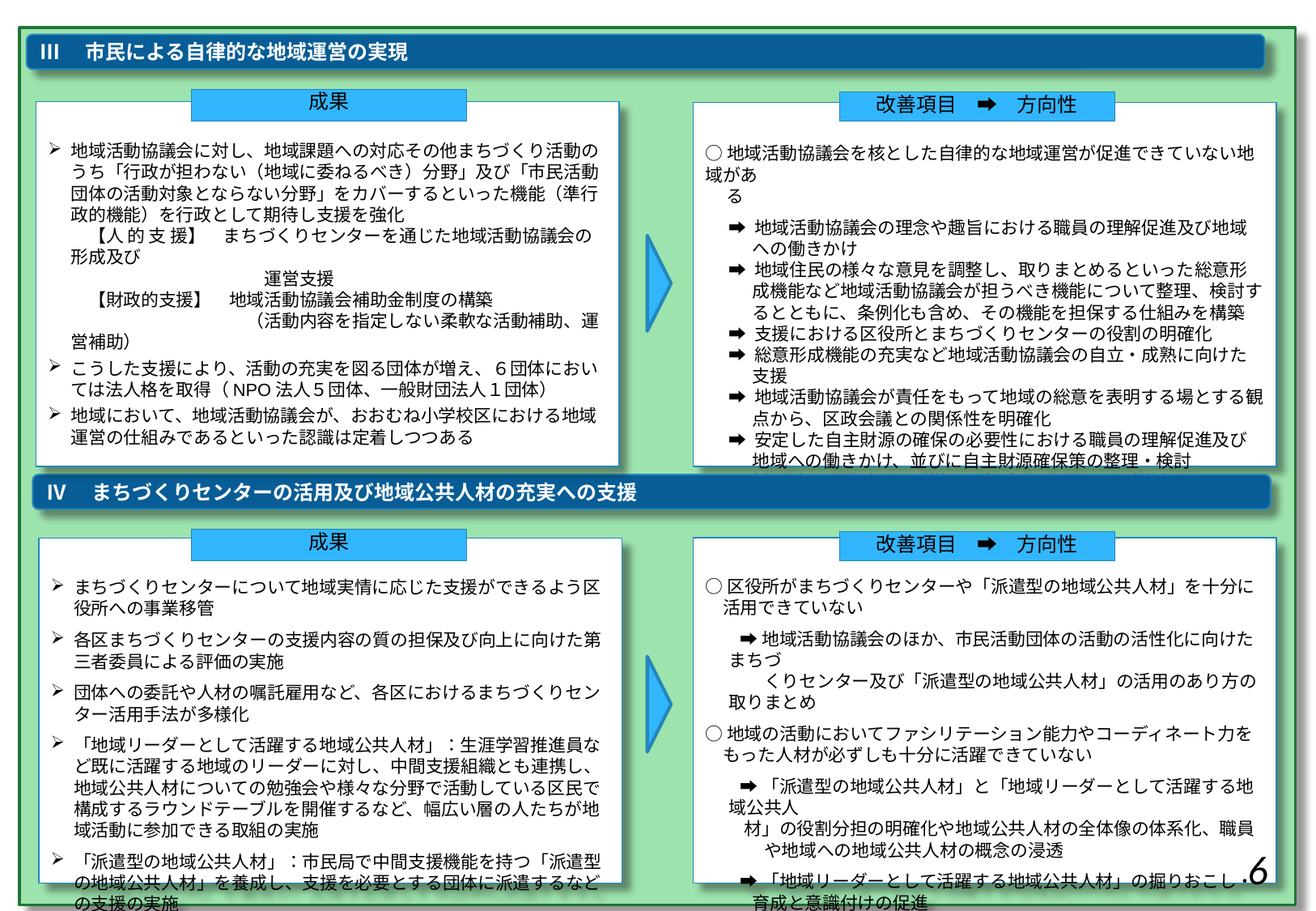

Ⅲ　市民による自律的な地域運営の実現
成果
改善項目　➡　方向性

地域活動協議会に対し、地域課題への対応その他まちづくり活動のうち「行政が担わない（地域に委ねるべき）分野」及び「市民活動団体の活動対象とならない分野」をカバーするといった機能（準行政的機能）を行政として期待し支援を強化
　【人 的 支 援】　まちづくりセンターを通じた地域活動協議会の形成及び
　　　　　　　　　　　運営支援
　【財政的支援】　地域活動協議会補助金制度の構築
　　　　　　　　　　（活動内容を指定しない柔軟な活動補助、運営補助）
こうした支援により、活動の充実を図る団体が増え、６団体においては法人格を取得（NPO法人５団体、一般財団法人１団体）
地域において、地域活動協議会が、おおむね小学校区における地域運営の仕組みであるといった認識は定着しつつある

○地域活動協議会を核とした自律的な地域運営が促進できていない地域があ
　 る
➡ 地域活動協議会の理念や趣旨における職員の理解促進及び地域への働きかけ
➡ 地域住民の様々な意見を調整し、取りまとめるといった総意形成機能など地域活動協議会が担うべき機能について整理、検討するとともに、条例化も含め、その機能を担保する仕組みを構築
➡ 支援における区役所とまちづくりセンターの役割の明確化
➡ 総意形成機能の充実など地域活動協議会の自立・成熟に向けた支援
➡ 地域活動協議会が責任をもって地域の総意を表明する場とする観点から、区政会議との関係性を明確化
➡ 安定した自主財源の確保の必要性における職員の理解促進及び地域への働きかけ、並びに自主財源確保策の整理・検討
        （自治会・町内会単位（第１層）支援と並行して実施）

Ⅳ　まちづくりセンターの活用及び地域公共人材の充実への支援
成果
改善項目　➡　方向性

○区役所がまちづくりセンターや「派遣型の地域公共人材」を十分に活用できていない
　　➡ 地域活動協議会のほか、市民活動団体の活動の活性化に向けたまちづ        　　
　　くりセンター及び「派遣型の地域公共人材」の活用のあり方の取りまとめ
○地域の活動においてファシリテーション能力やコーディネート力をもった人材が必ずしも十分に活躍できていない
　　➡ 「派遣型の地域公共人材」と「地域リーダーとして活躍する地域公共人
    材」の役割分担の明確化や地域公共人材の全体像の体系化、職員
　　や地域への地域公共人材の概念の浸透
　　➡ 「地域リーダーとして活躍する地域公共人材」の掘りおこし・育成と意識付けの促進

まちづくりセンターについて地域実情に応じた支援ができるよう区役所への事業移管
各区まちづくりセンターの支援内容の質の担保及び向上に向けた第三者委員による評価の実施
団体への委託や人材の嘱託雇用など、各区におけるまちづくりセンター活用手法が多様化
「地域リーダーとして活躍する地域公共人材」：生涯学習推進員など既に活躍する地域のリーダーに対し、中間支援組織とも連携し、地域公共人材についての勉強会や様々な分野で活動している区民で構成するラウンドテーブルを開催するなど、幅広い層の人たちが地域活動に参加できる取組の実施
「派遣型の地域公共人材」：市民局で中間支援機能を持つ「派遣型の地域公共人材」を養成し、支援を必要とする団体に派遣するなどの支援の実施

6